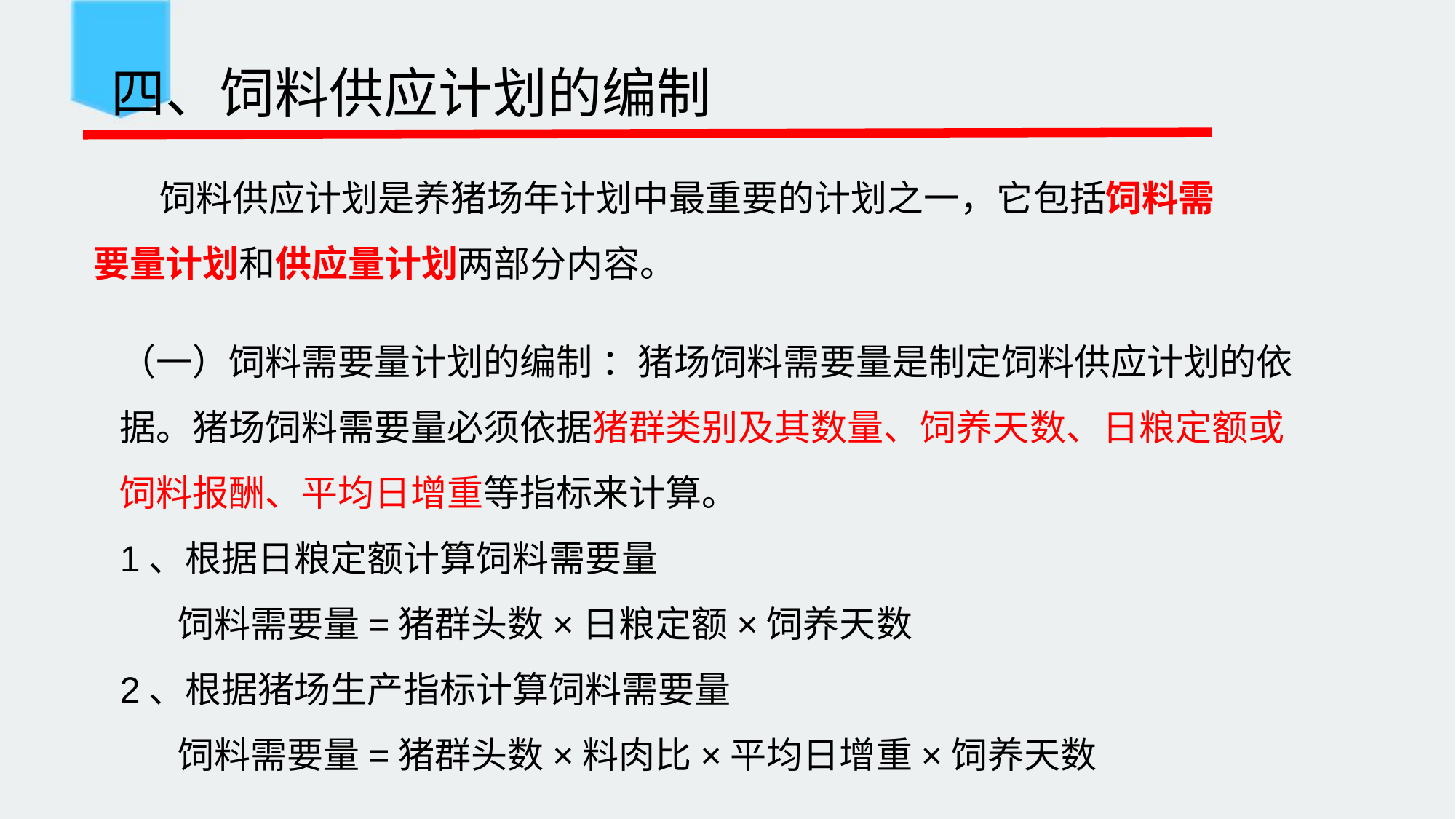

# 四、饲料供应计划的编制
       饲料供应计划是养猪场年计划中最重要的计划之一，它包括饲料需要量计划和供应量计划两部分内容。

（一）饲料需要量计划的编制 ：猪场饲料需要量是制定饲料供应计划的依据。猪场饲料需要量必须依据猪群类别及其数量、饲养天数、日粮定额或饲料报酬、平均日增重等指标来计算。
1、根据日粮定额计算饲料需要量
      饲料需要量=猪群头数×日粮定额×饲养天数
2、根据猪场生产指标计算饲料需要量
      饲料需要量=猪群头数×料肉比×平均日增重×饲养天数